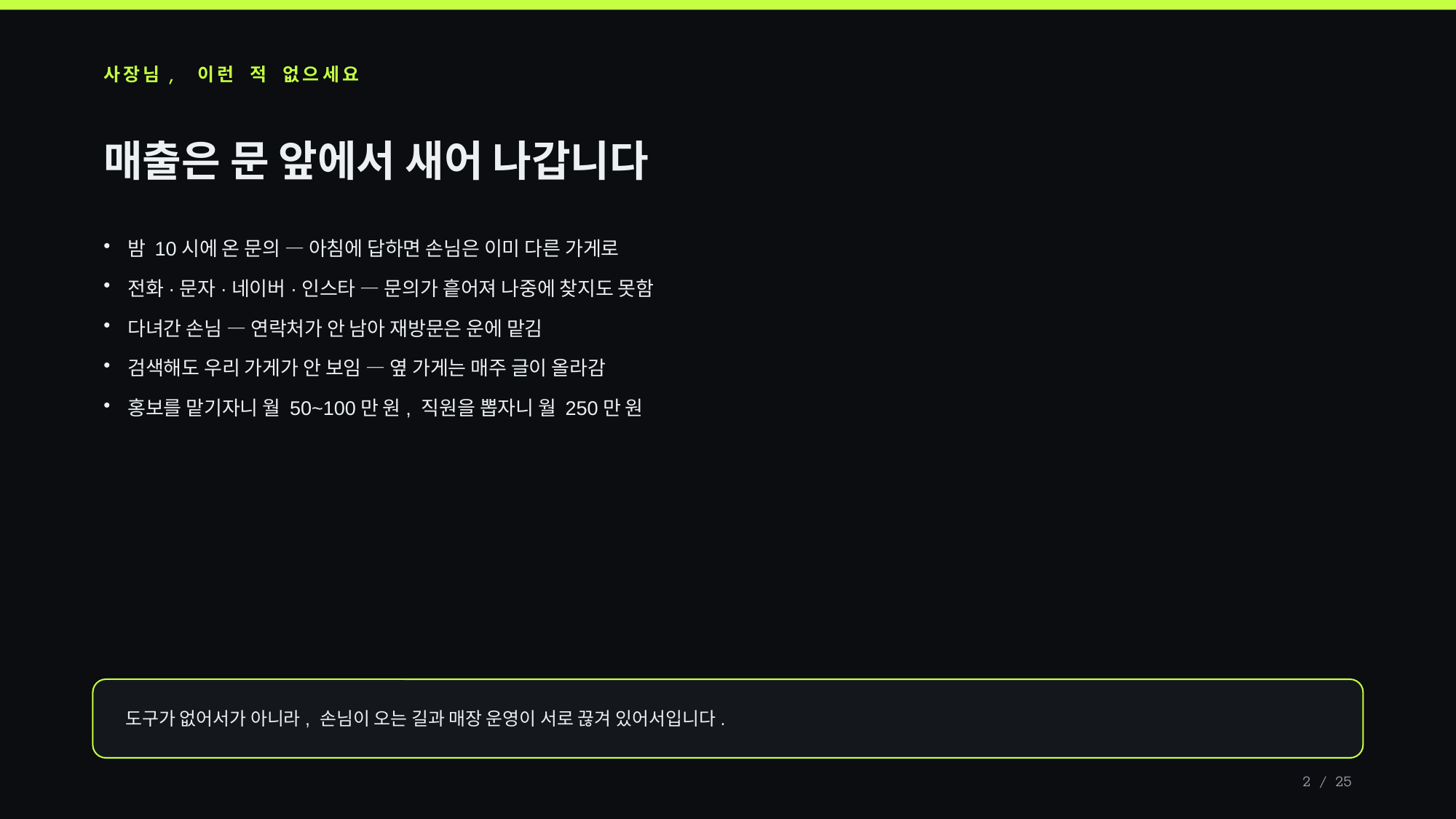

사장님, 이런 적 없으세요
매출은 문 앞에서 새어 나갑니다
밤 10시에 온 문의 — 아침에 답하면 손님은 이미 다른 가게로
전화·문자·네이버·인스타 — 문의가 흩어져 나중에 찾지도 못함
다녀간 손님 — 연락처가 안 남아 재방문은 운에 맡김
검색해도 우리 가게가 안 보임 — 옆 가게는 매주 글이 올라감
홍보를 맡기자니 월 50~100만 원, 직원을 뽑자니 월 250만 원

도구가 없어서가 아니라, 손님이 오는 길과 매장 운영이 서로 끊겨 있어서입니다.
2 / 25